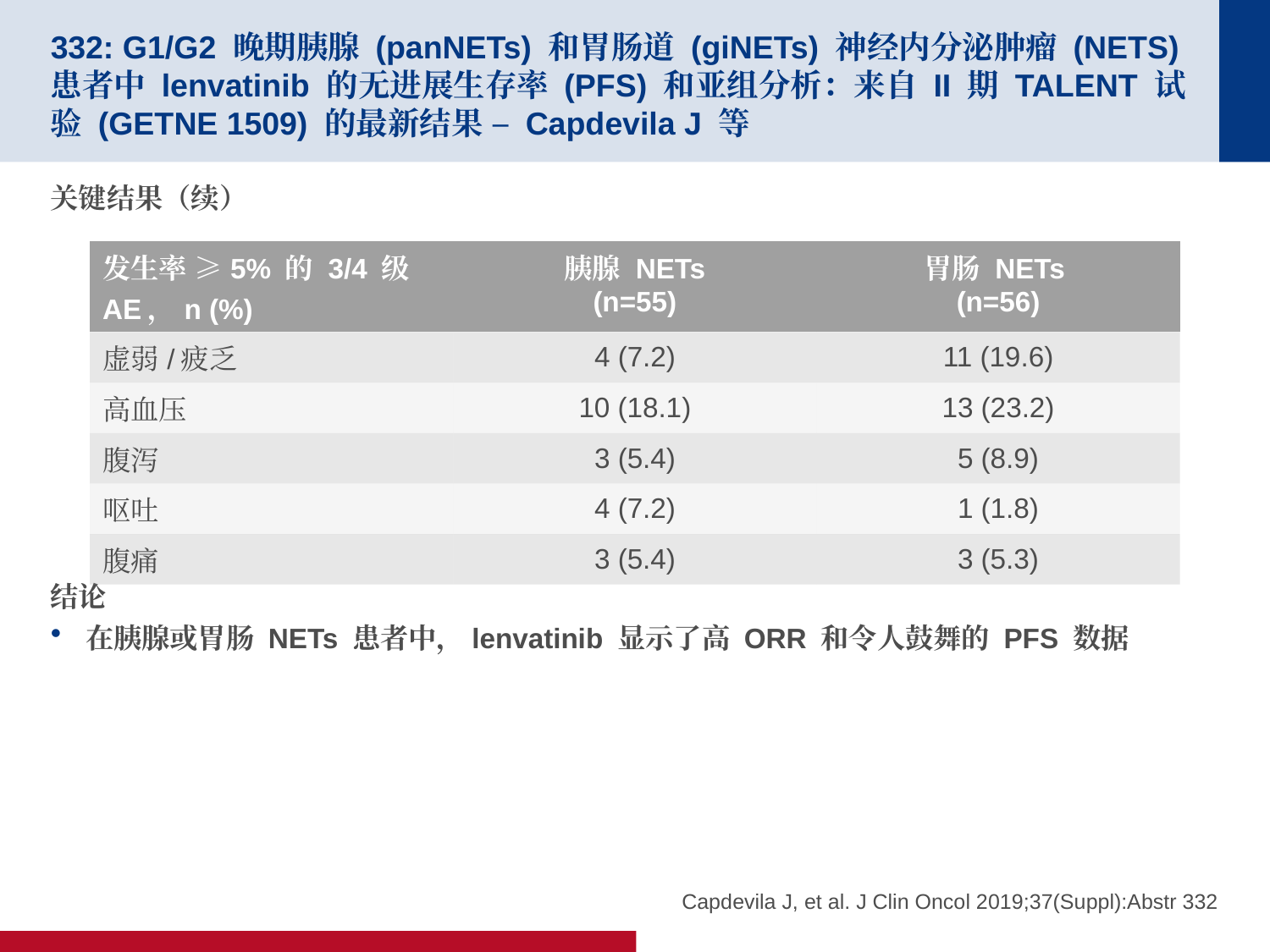

# 332: G1/G2 晚期胰腺 (panNETs) 和胃肠道 (giNETs) 神经内分泌肿瘤 (NETS) 患者中 lenvatinib 的无进展生存率 (PFS) 和亚组分析：来自 II 期 TALENT 试验 (GETNE 1509) 的最新结果 – Capdevila J 等
关键结果（续）

结论
在胰腺或胃肠 NETs 患者中，lenvatinib 显示了高 ORR 和令人鼓舞的 PFS 数据

| 发生率 ≥5% 的 3/4 级 AE，n (%) | 胰腺 NETs (n=55) | 胃肠 NETs (n=56) |
| --- | --- | --- |
| 虚弱/疲乏 | 4 (7.2) | 11 (19.6) |
| 高血压 | 10 (18.1) | 13 (23.2) |
| 腹泻 | 3 (5.4) | 5 (8.9) |
| 呕吐 | 4 (7.2) | 1 (1.8) |
| 腹痛 | 3 (5.4) | 3 (5.3) |
Capdevila J, et al. J Clin Oncol 2019;37(Suppl):Abstr 332